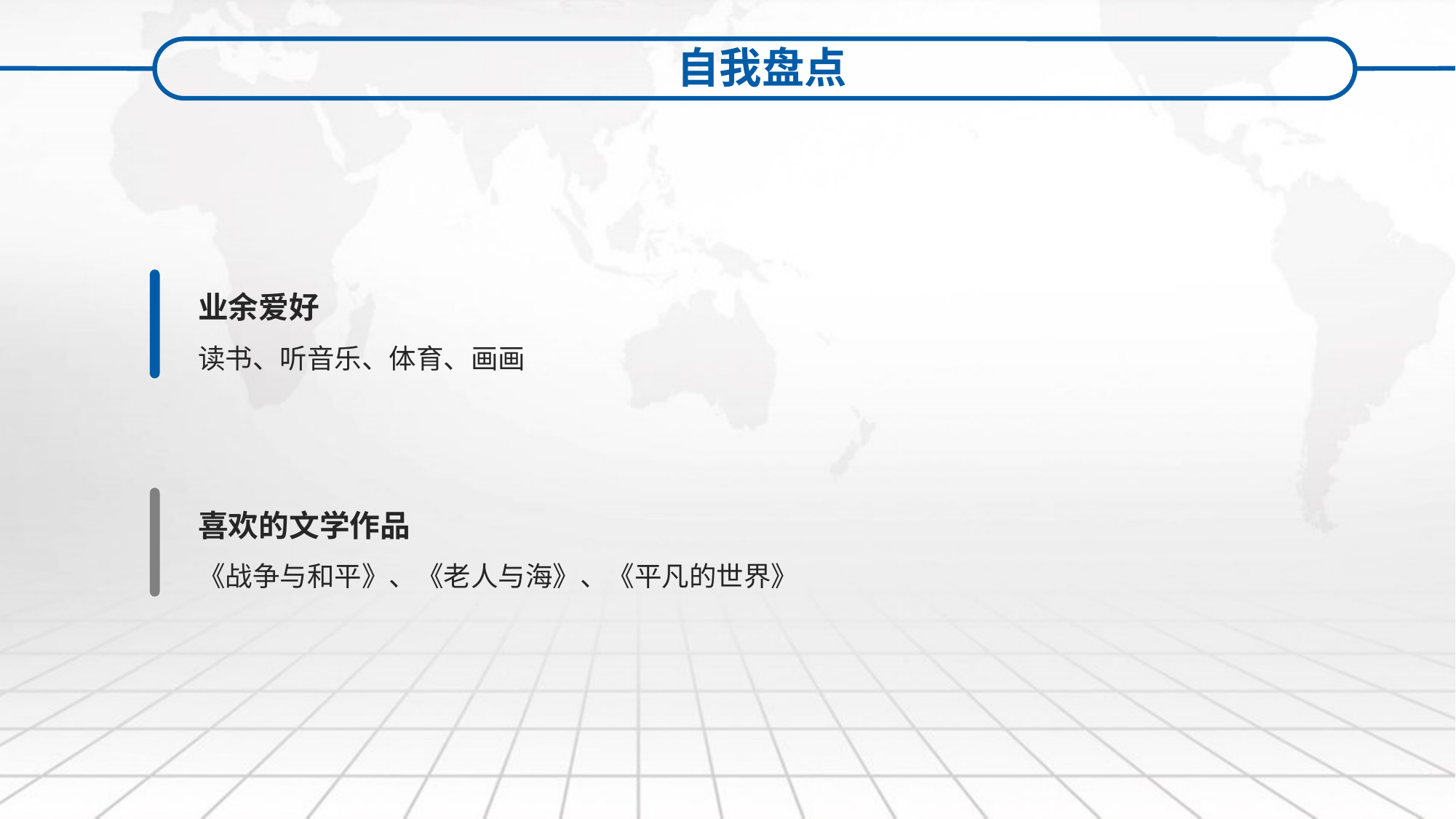

自我盘点

业余爱好
读书、听音乐、体育、画画

喜欢的文学作品
《战争与和平》、《老人与海》、《平凡的世界》